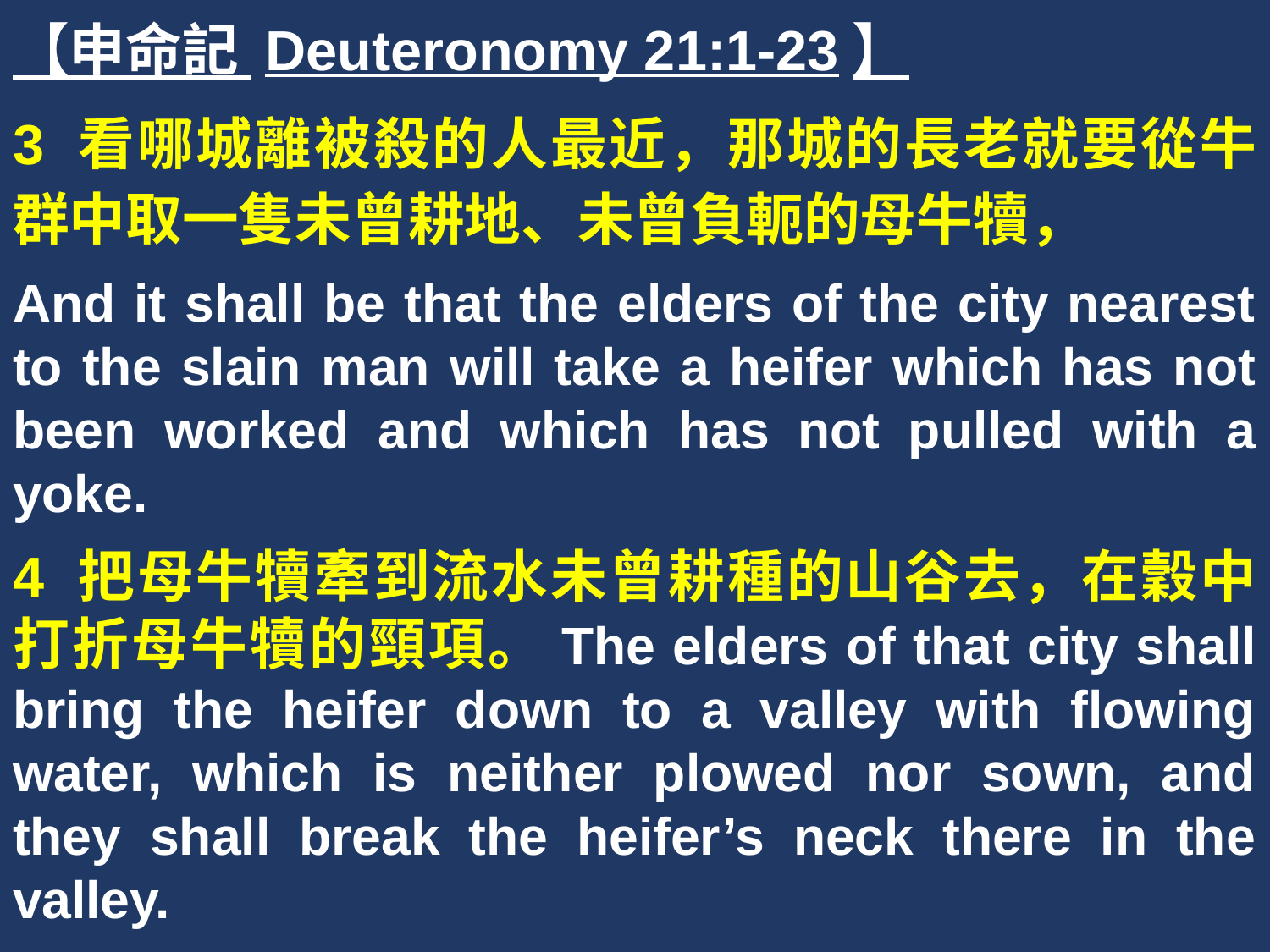

【申命記 Deuteronomy 21:1-23】
3 看哪城離被殺的人最近，那城的長老就要從牛群中取一隻未曾耕地、未曾負軛的母牛犢，
And it shall be that the elders of the city nearest to the slain man will take a heifer which has not been worked and which has not pulled with a yoke.
4 把母牛犢牽到流水未曾耕種的山谷去，在穀中打折母牛犢的頸項。The elders of that city shall bring the heifer down to a valley with flowing water, which is neither plowed nor sown, and they shall break the heifer’s neck there in the valley.